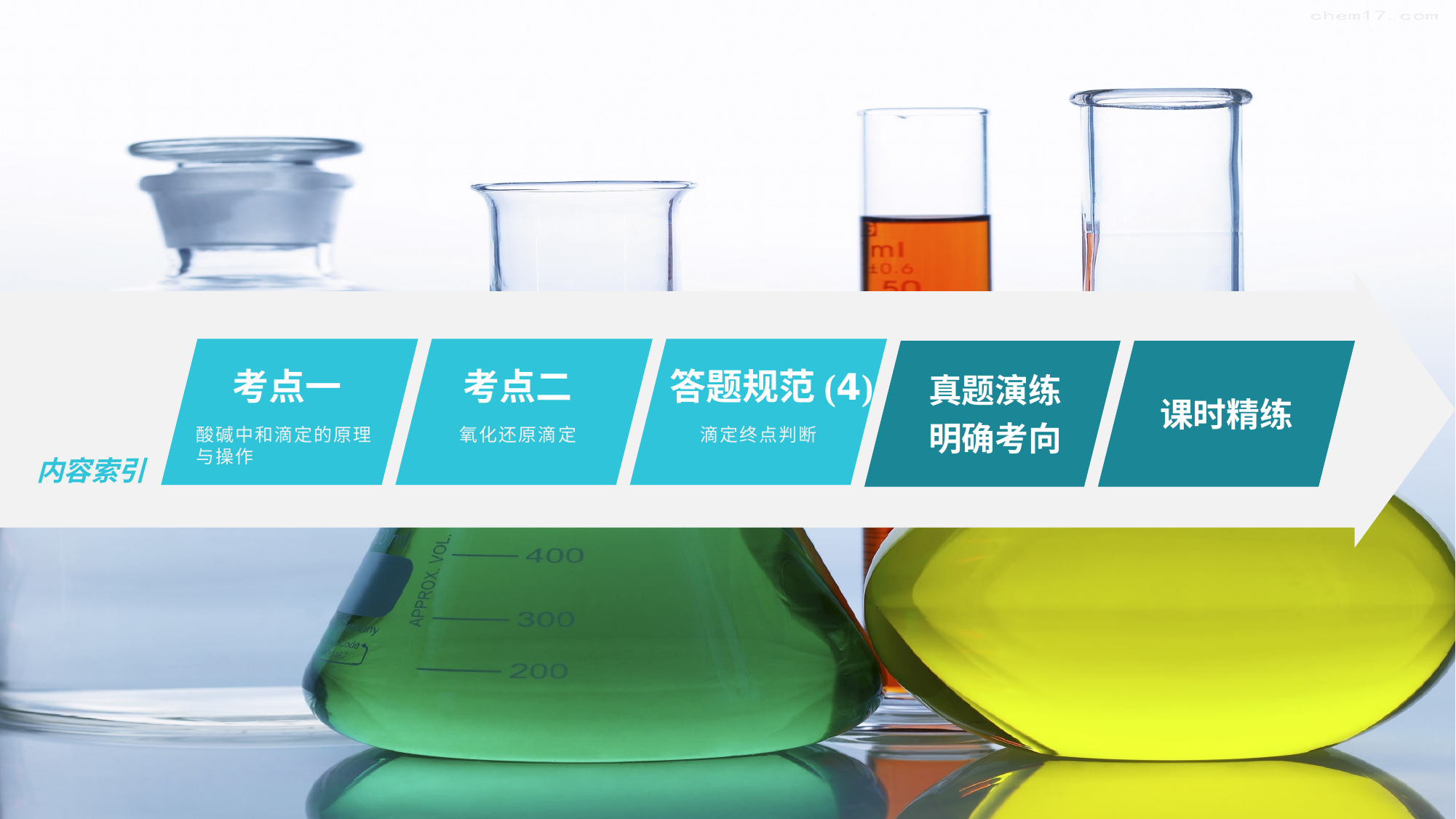

考点一
酸碱中和滴定的原理与操作

考点二
氧化还原滴定

答题规范(4)
滴定终点判断

真题演练
明确考向

课时精练
内容索引